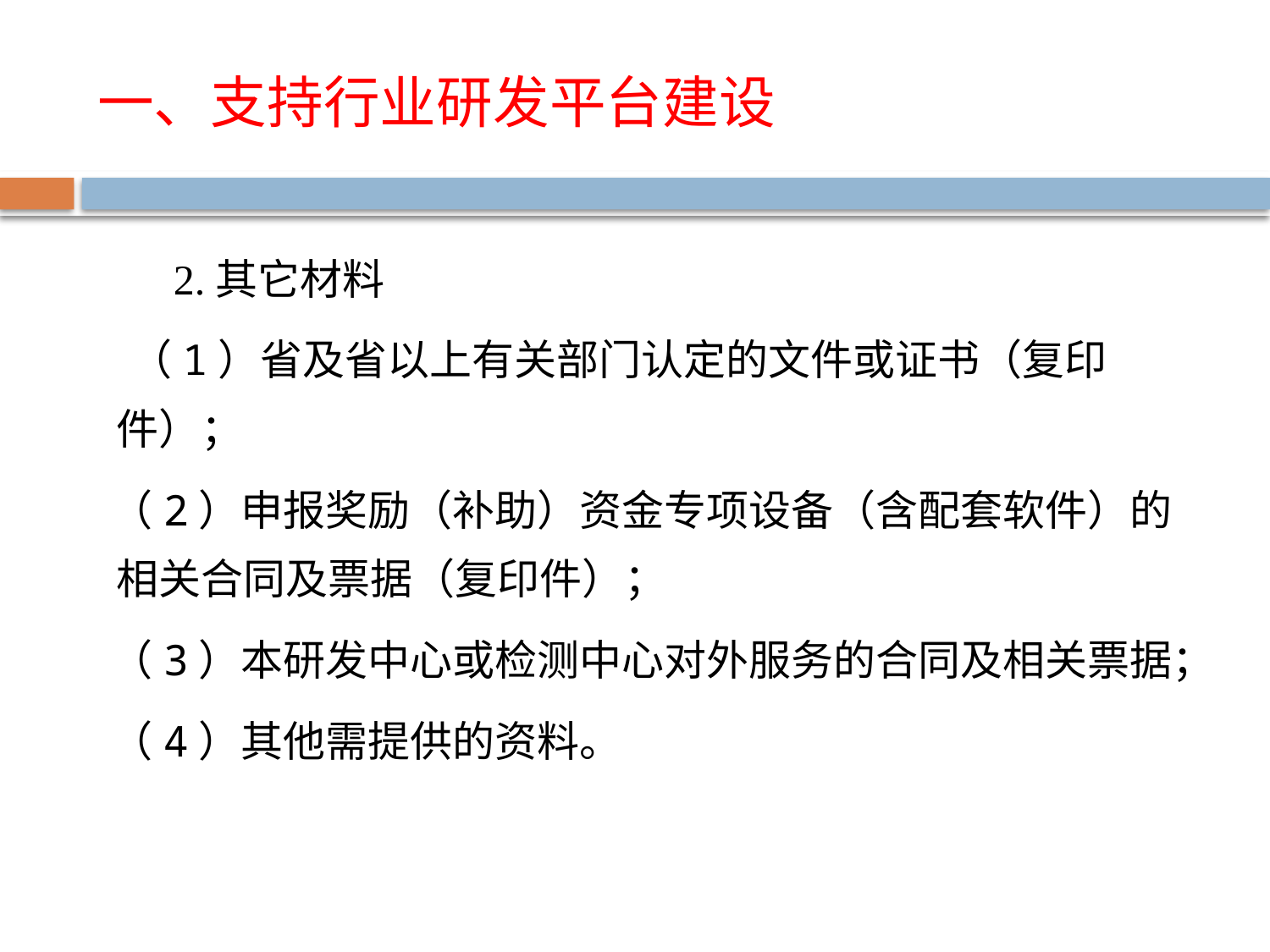

# 一、支持行业研发平台建设
    2.其它材料
     （1）省及省以上有关部门认定的文件或证书（复印件）；
   （2）申报奖励（补助）资金专项设备（含配套软件）的相关合同及票据（复印件）；
   （3）本研发中心或检测中心对外服务的合同及相关票据；
   （4）其他需提供的资料。